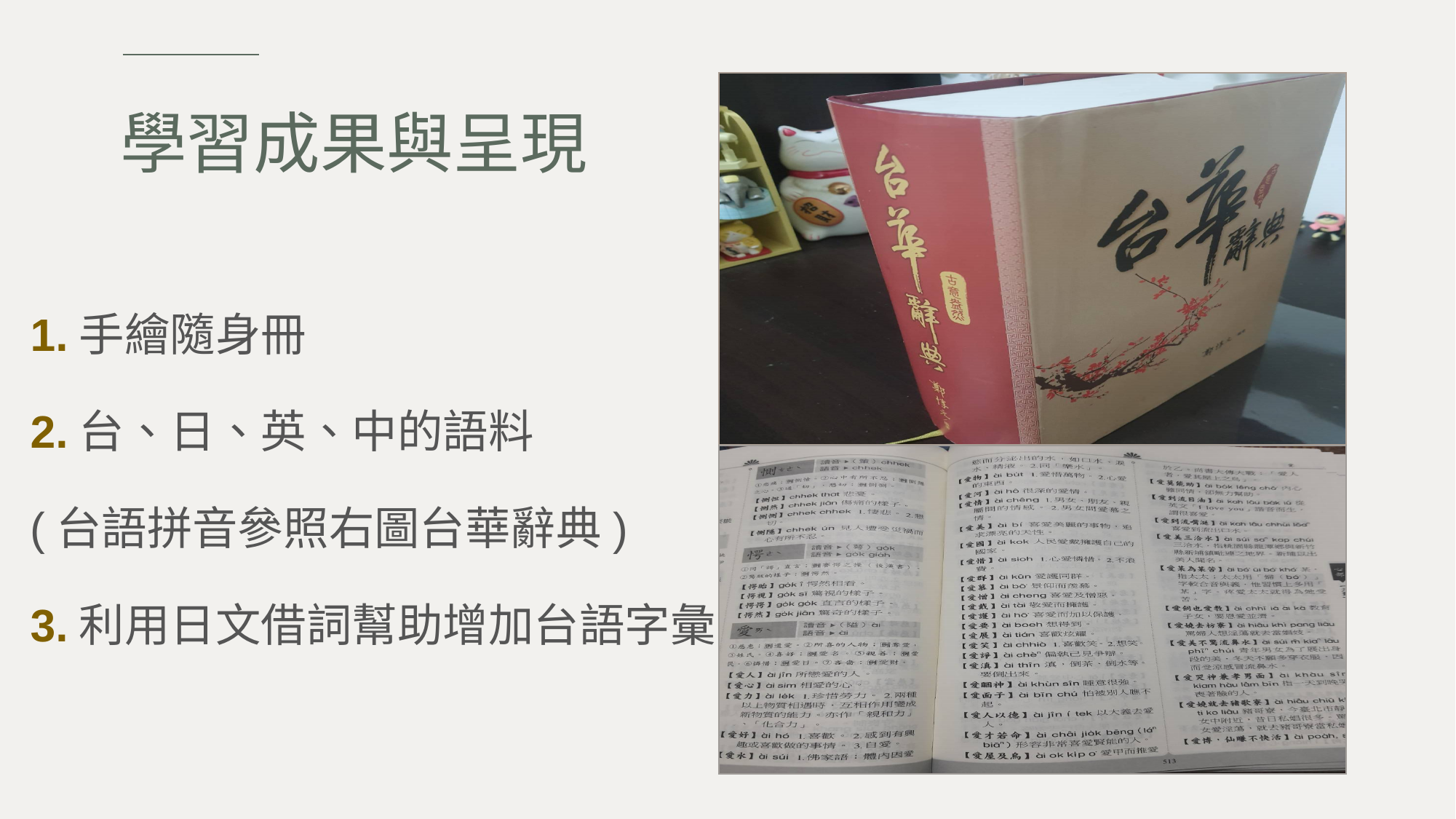

# 學習成果與呈現
1.手繪隨身冊
2.台、日、英、中的語料
(台語拼音參照右圖台華辭典)
3.利用日文借詞幫助增加台語字彙